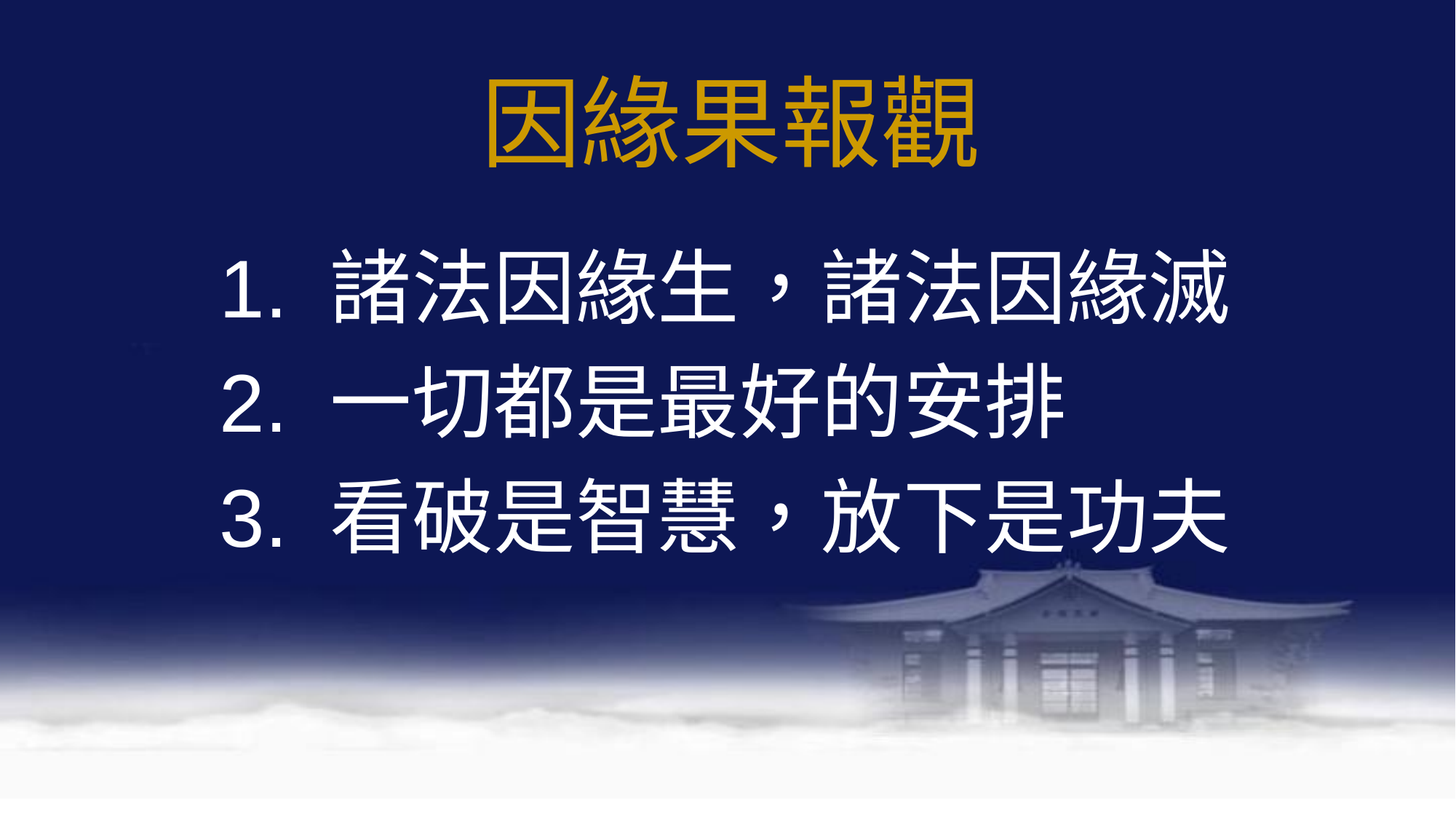

# 因緣果報觀
1. 諸法因緣生，諸法因緣滅
2. 一切都是最好的安排
3. 看破是智慧，放下是功夫